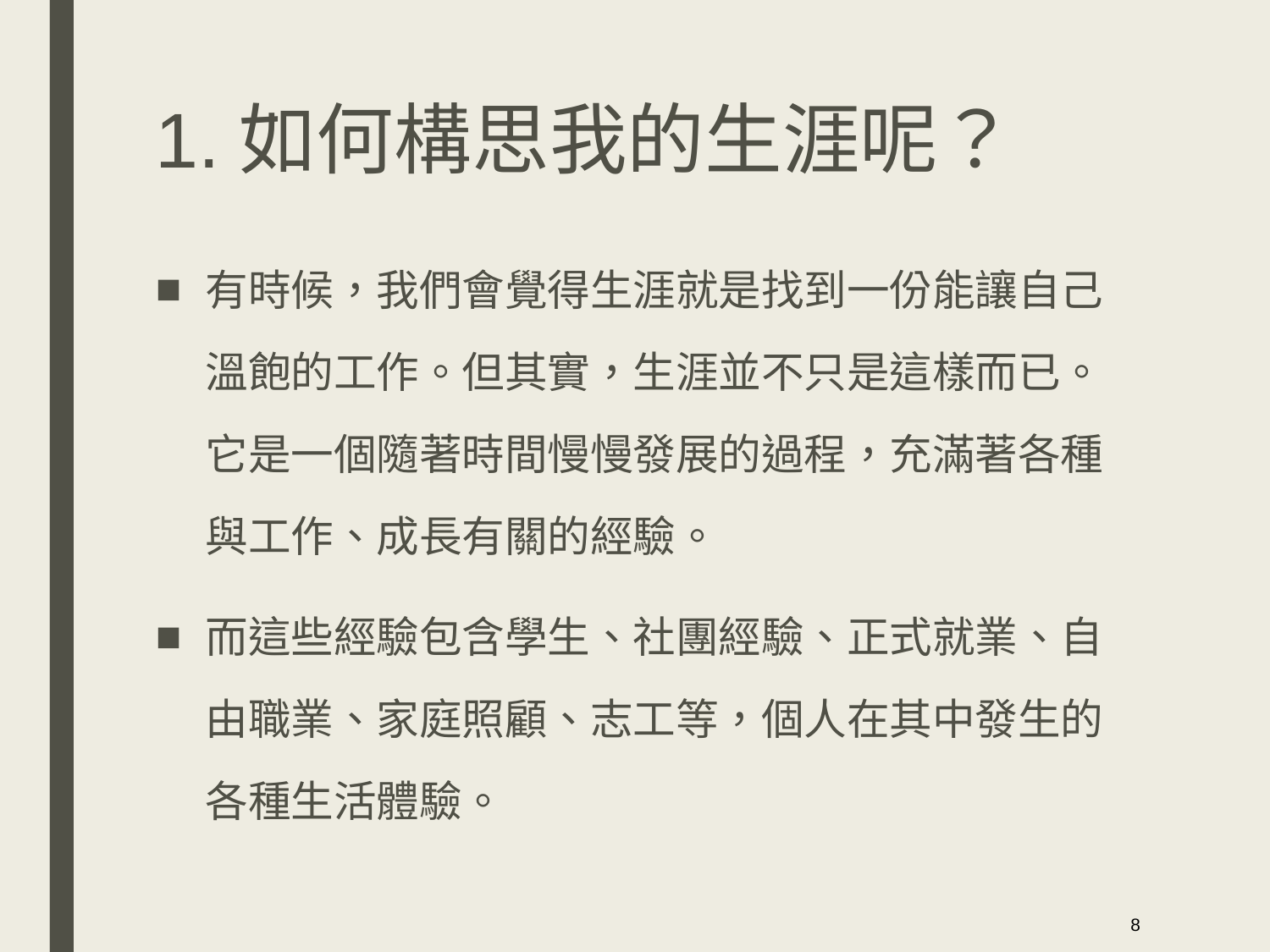

# 1.如何構思我的生涯呢？
有時候，我們會覺得生涯就是找到一份能讓自己溫飽的工作。但其實，生涯並不只是這樣而已。它是一個隨著時間慢慢發展的過程，充滿著各種與工作、成長有關的經驗。
而這些經驗包含學生、社團經驗、正式就業、自由職業、家庭照顧、志工等，個人在其中發生的各種生活體驗。
8